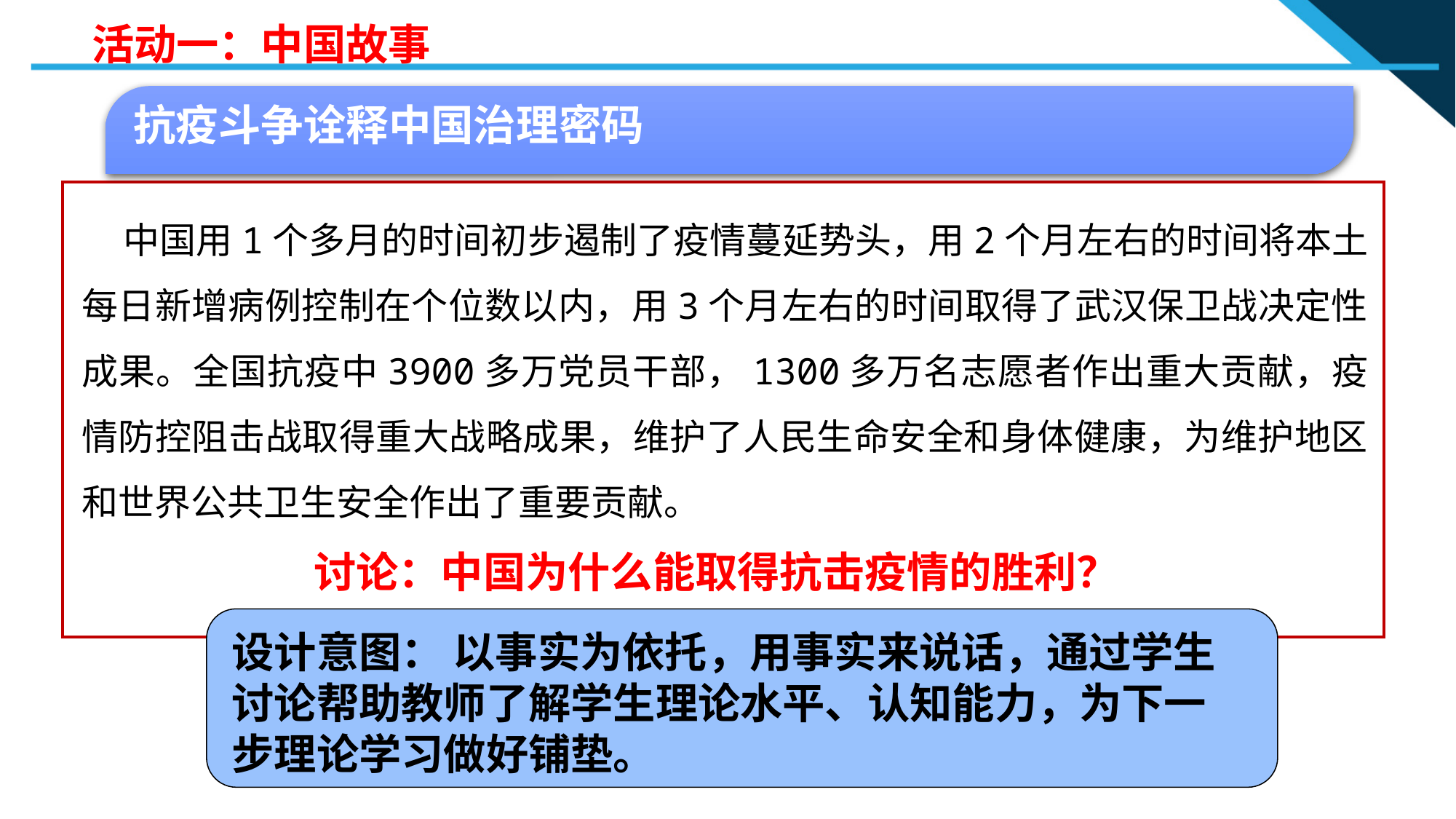

活动一：中国故事

抗疫斗争诠释中国治理密码

    中国用1个多月的时间初步遏制了疫情蔓延势头，用2个月左右的时间将本土每日新增病例控制在个位数以内，用3个月左右的时间取得了武汉保卫战决定性成果。全国抗疫中3900多万党员干部，1300多万名志愿者作出重大贡献，疫情防控阻击战取得重大战略成果，维护了人民生命安全和身体健康，为维护地区和世界公共卫生安全作出了重要贡献。
讨论：中国为什么能取得抗击疫情的胜利？

设计意图： 以事实为依托，用事实来说话，通过学生讨论帮助教师了解学生理论水平、认知能力，为下一步理论学习做好铺垫。